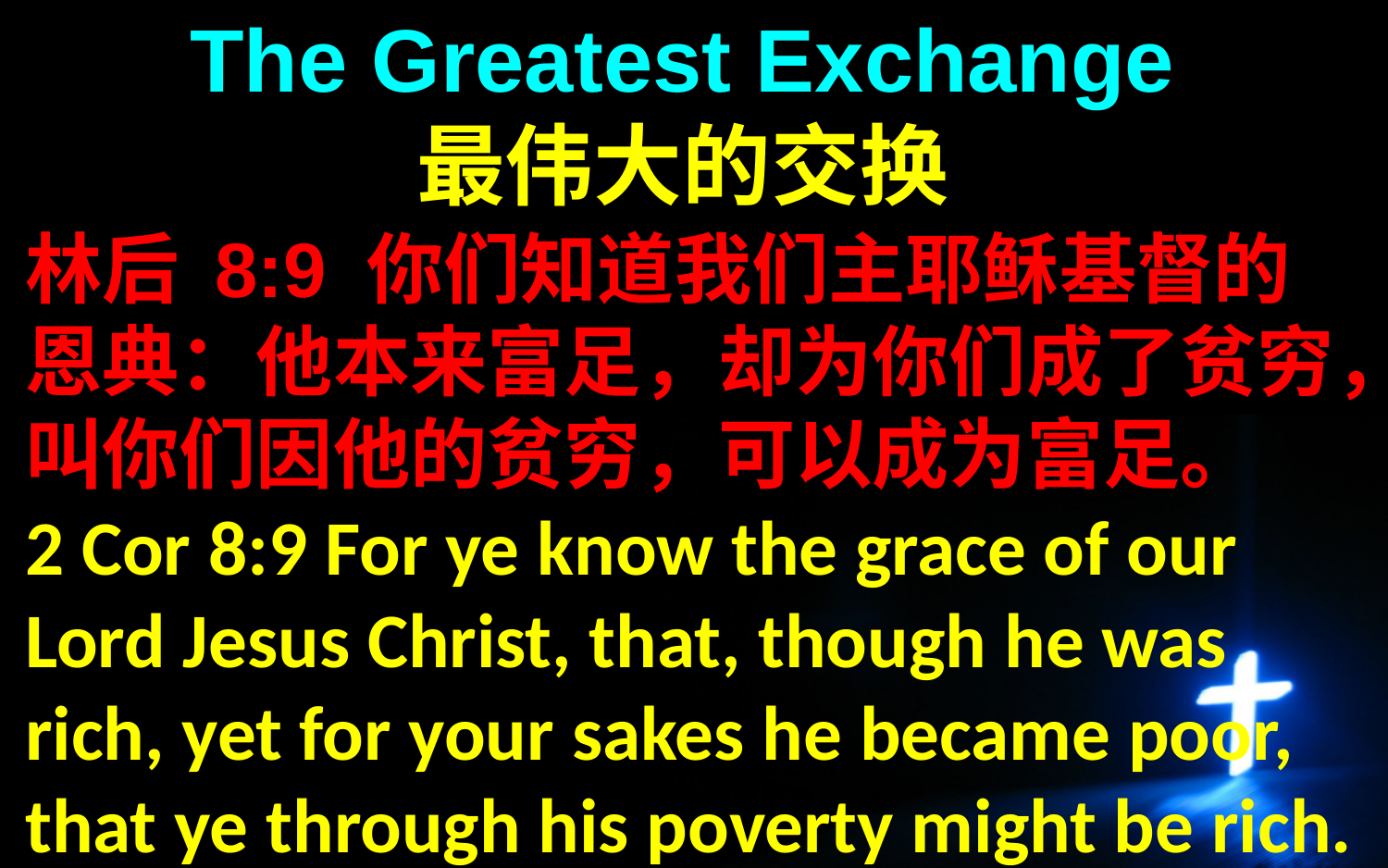

The Greatest Exchange
最伟大的交换
林后 8:9 你们知道我们主耶稣基督的恩典：他本来富足，却为你们成了贫穷，叫你们因他的贫穷，可以成为富足。
2 Cor 8:9 For ye know the grace of our Lord Jesus Christ, that, though he was rich, yet for your sakes he became poor, that ye through his poverty might be rich.